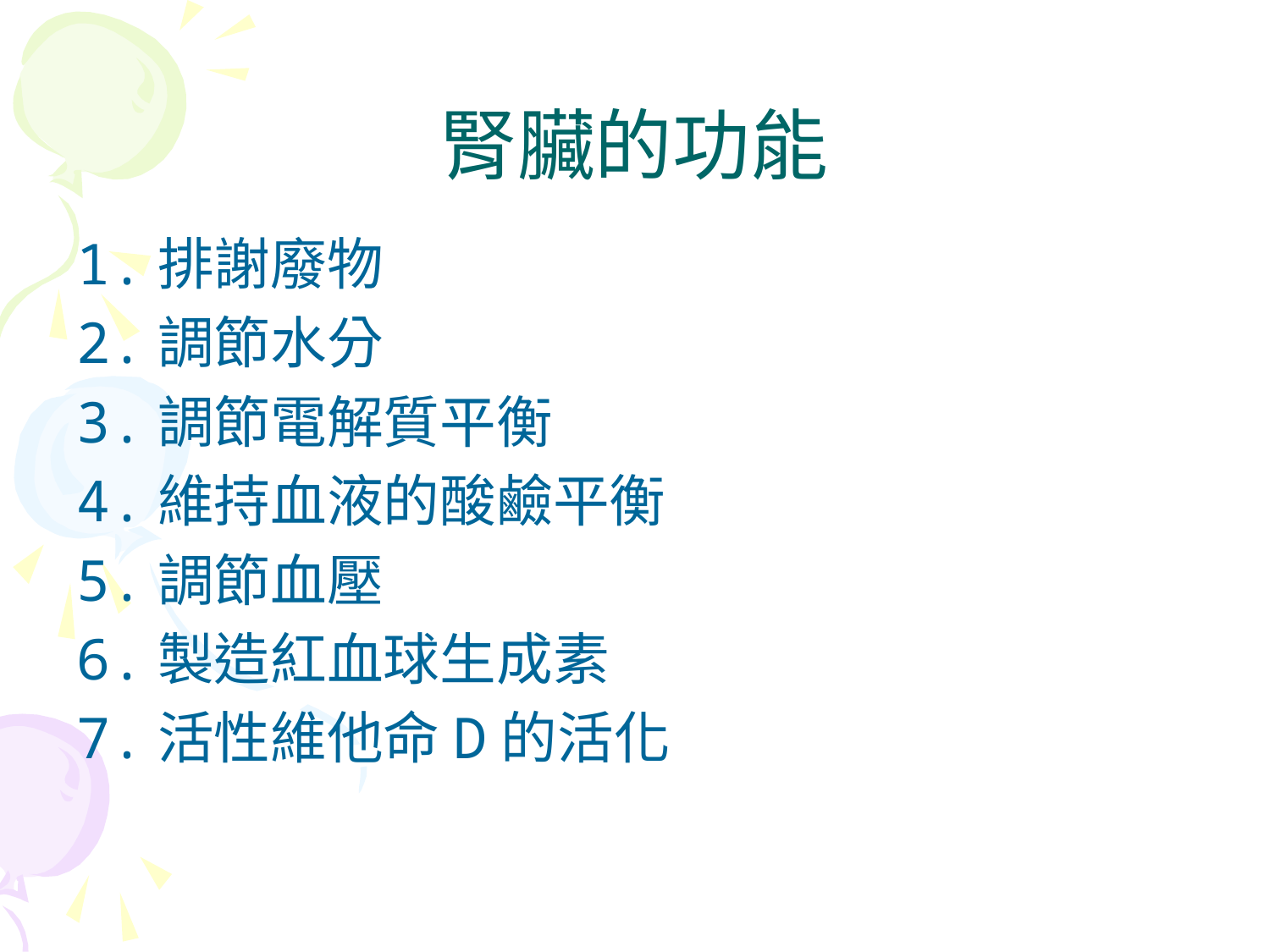

# 腎臟的功能
1.排謝廢物
2.調節水分
3.調節電解質平衡
4.維持血液的酸鹼平衡
5.調節血壓
6.製造紅血球生成素
7.活性維他命D的活化